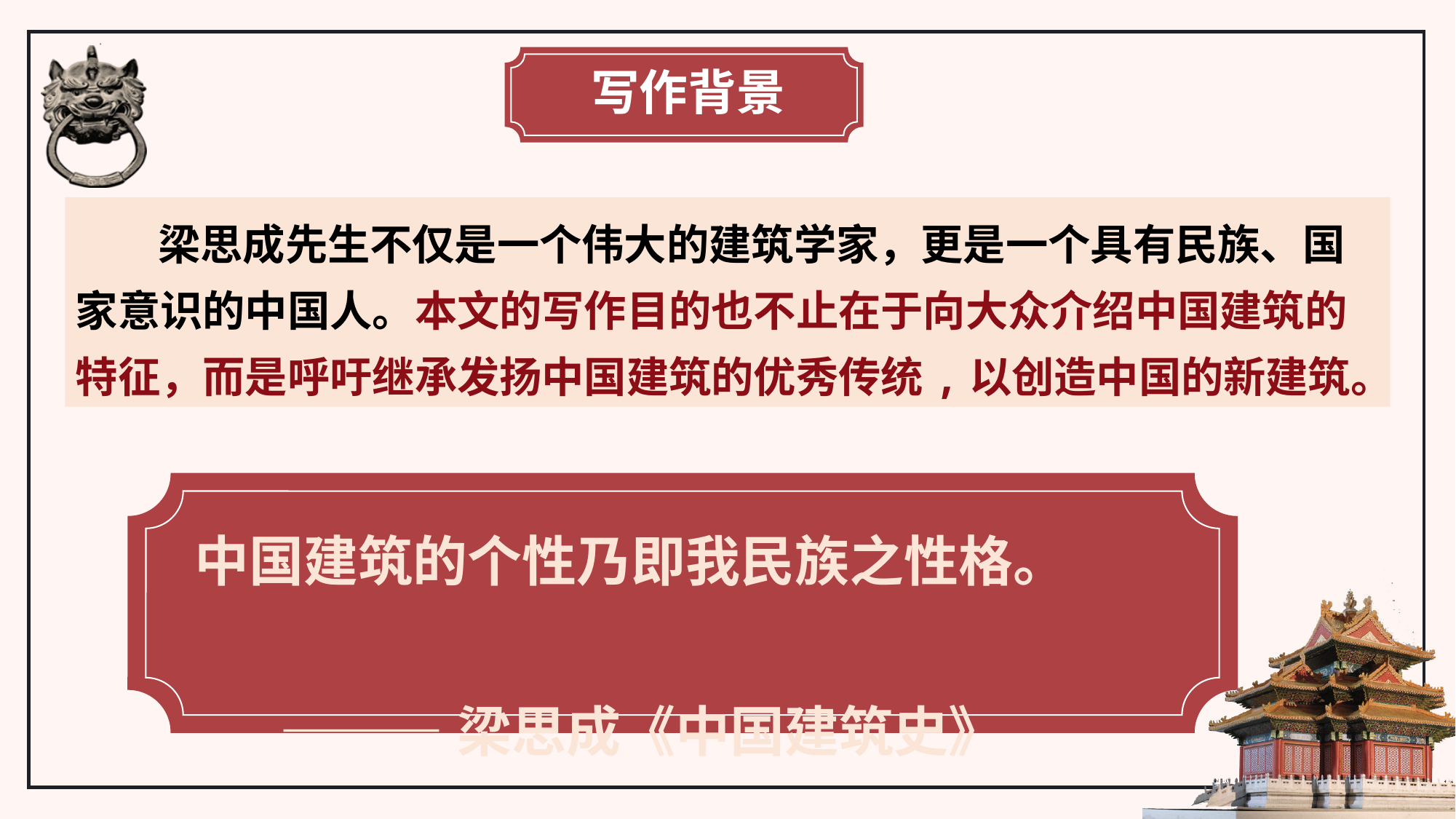

写作背景
         梁思成先生不仅是一个伟大的建筑学家，更是一个具有民族、国家意识的中国人。本文的写作目的也不止在于向大众介绍中国建筑的特征，而是呼吁继承发扬中国建筑的优秀传统,以创造中国的新建筑。

     中国建筑的个性乃即我民族之性格。
             ———梁思成《中国建筑史》